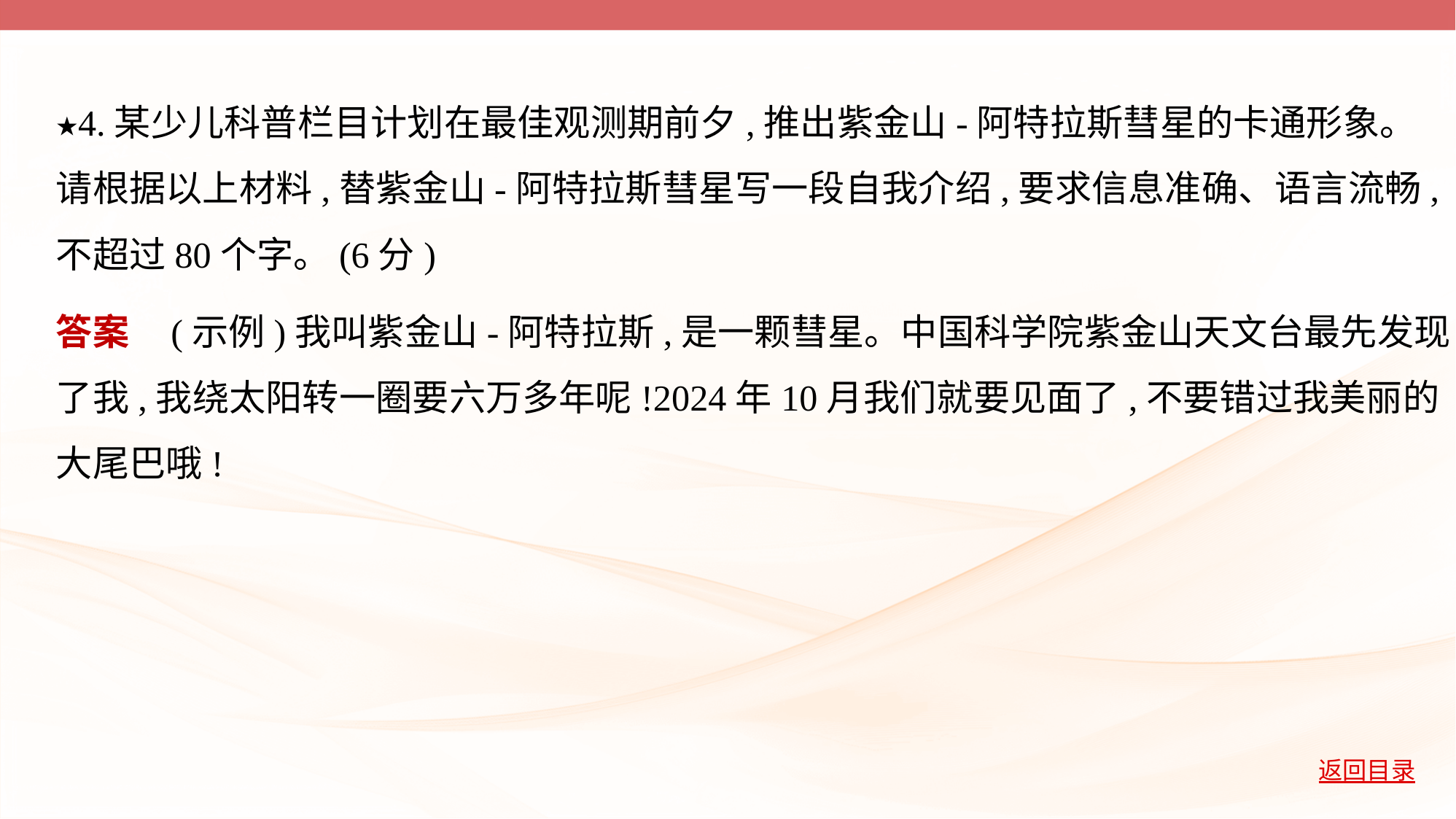

★4.某少儿科普栏目计划在最佳观测期前夕,推出紫金山-阿特拉斯彗星的卡通形象。
请根据以上材料,替紫金山-阿特拉斯彗星写一段自我介绍,要求信息准确、语言流畅,
不超过80个字。(6分)
答案    (示例)我叫紫金山-阿特拉斯,是一颗彗星。中国科学院紫金山天文台最先发现
了我,我绕太阳转一圈要六万多年呢!2024年10月我们就要见面了,不要错过我美丽的
大尾巴哦!